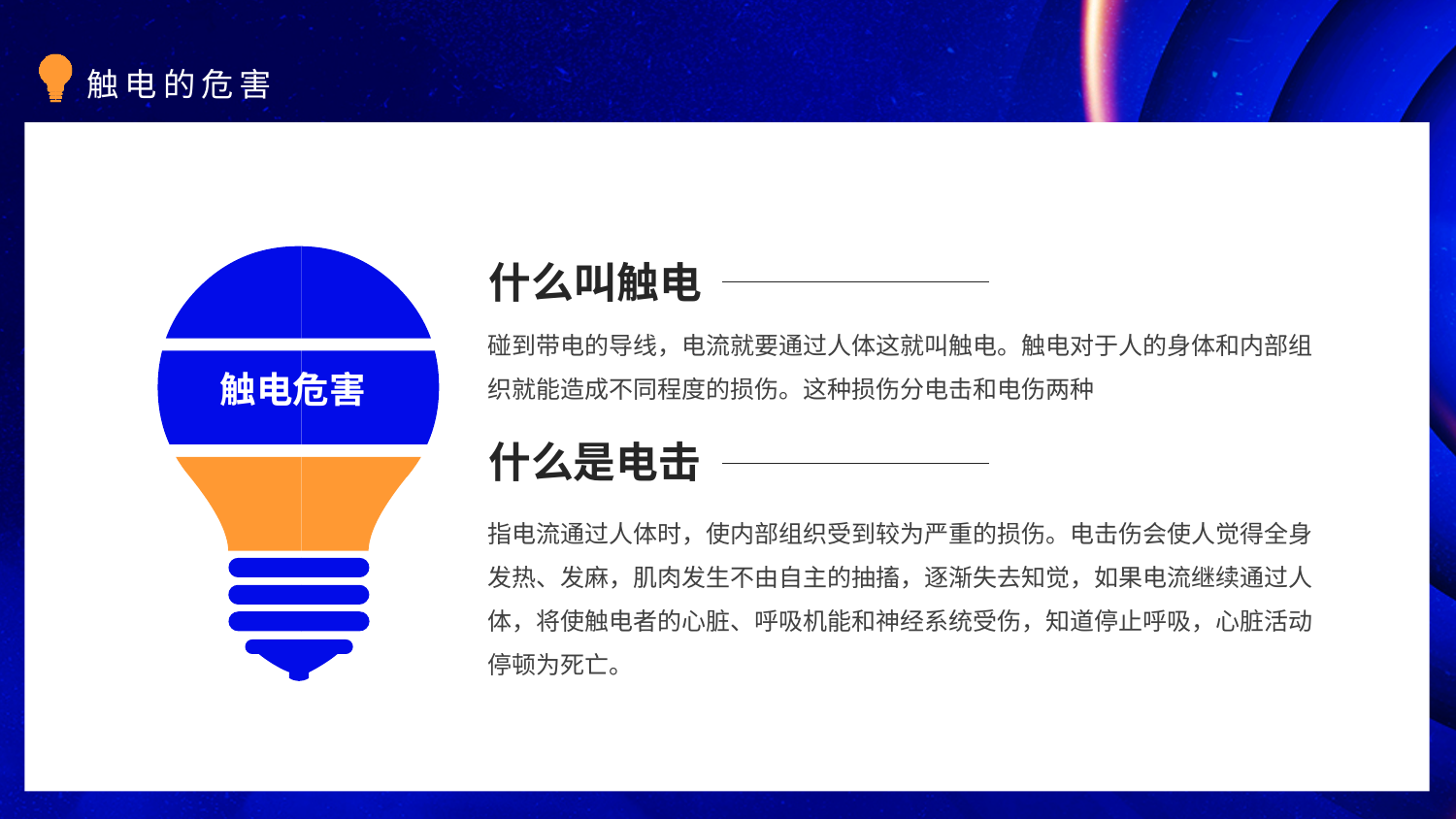

什么叫触电
碰到带电的导线，电流就要通过人体这就叫触电。触电对于人的身体和内部组织就能造成不同程度的损伤。这种损伤分电击和电伤两种
触电危害
什么是电击
指电流通过人体时，使内部组织受到较为严重的损伤。电击伤会使人觉得全身发热、发麻，肌肉发生不由自主的抽搐，逐渐失去知觉，如果电流继续通过人体，将使触电者的心脏、呼吸机能和神经系统受伤，知道停止呼吸，心脏活动停顿为死亡。